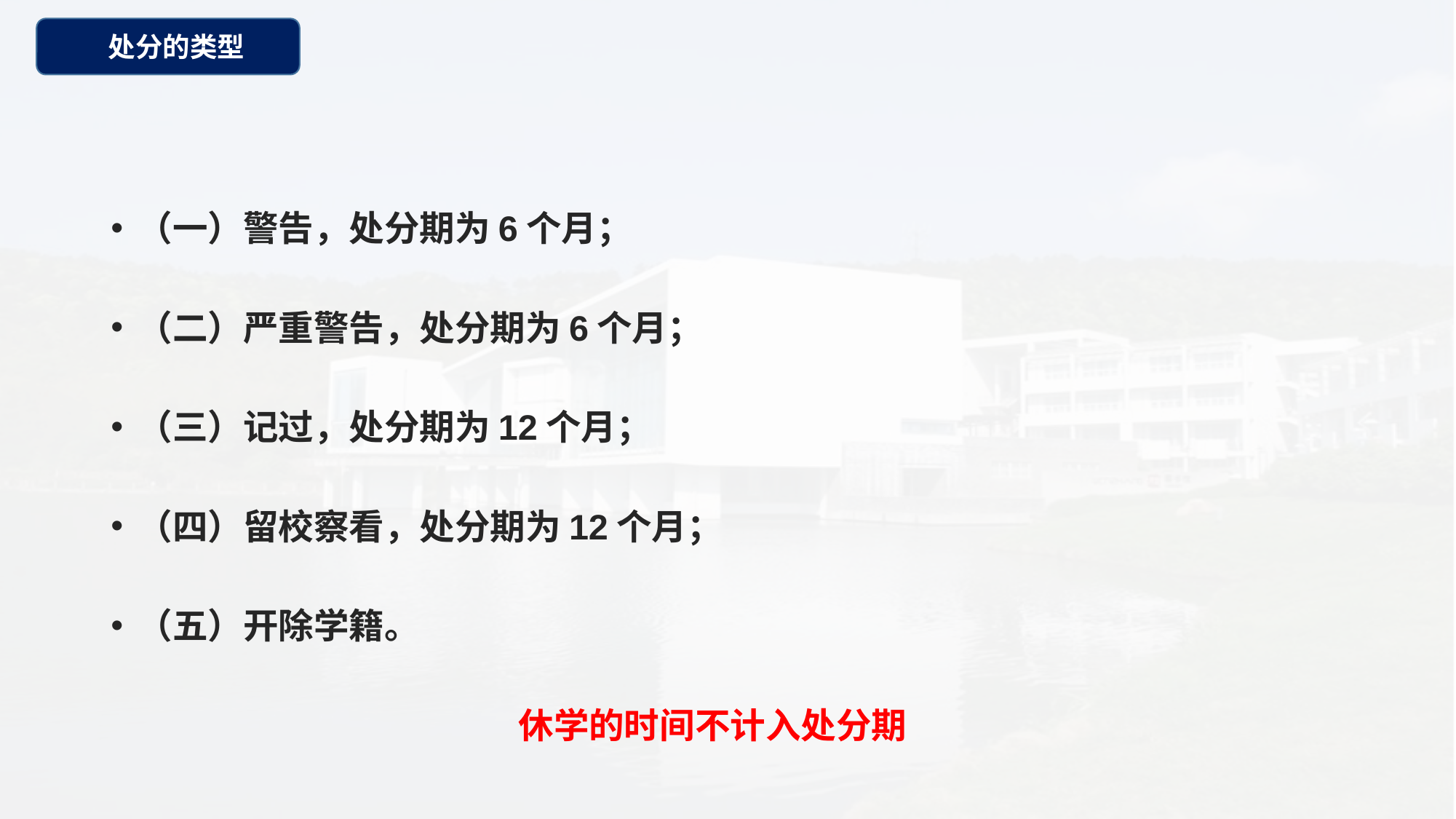

处分的类型
（一）警告，处分期为6个月；
（二）严重警告，处分期为6个月；
（三）记过，处分期为12个月；
（四）留校察看，处分期为12个月；
（五）开除学籍。
休学的时间不计入处分期